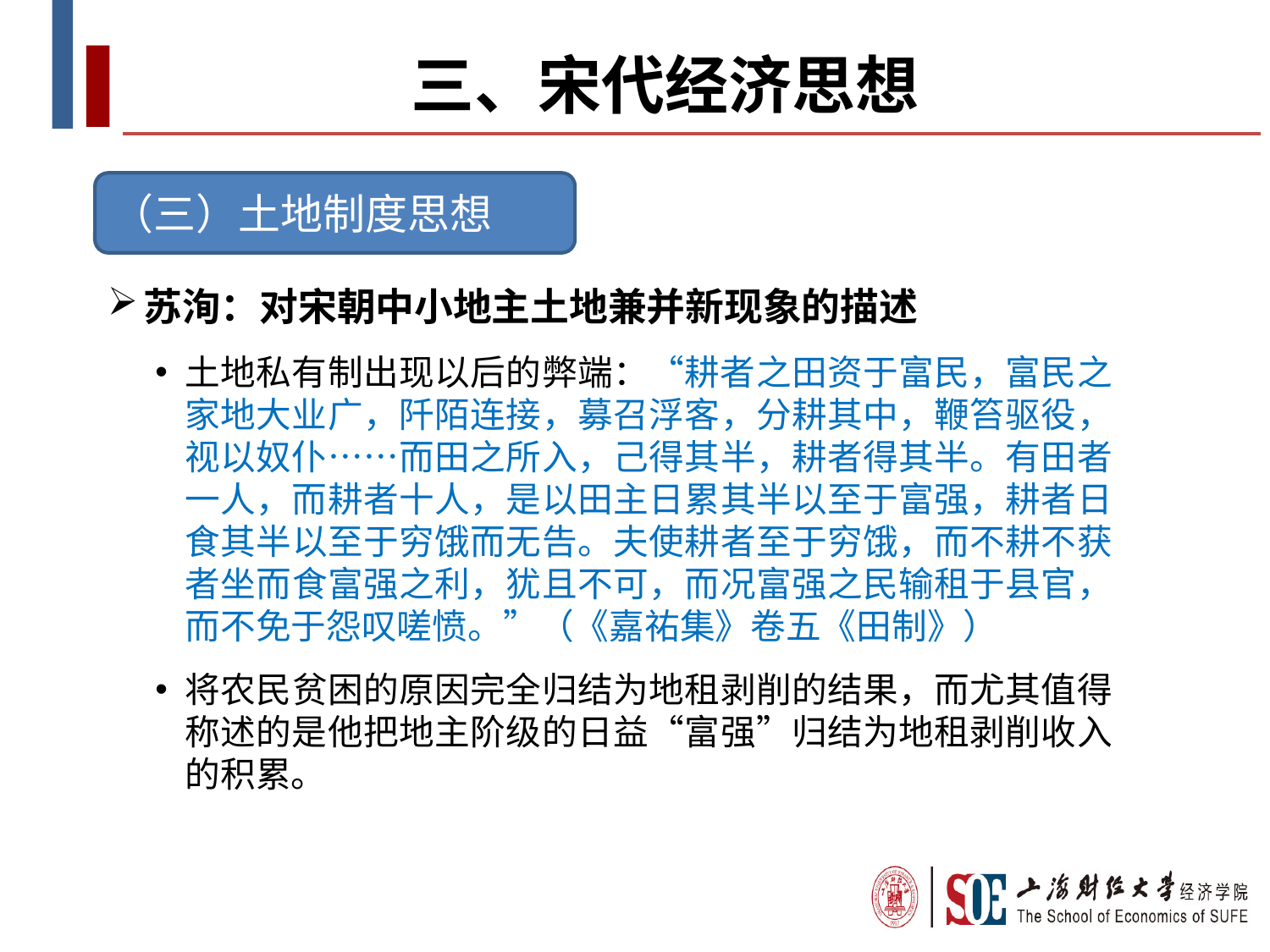

# 三、宋代经济思想
（三）土地制度思想
苏洵：对宋朝中小地主土地兼并新现象的描述
土地私有制出现以后的弊端：“耕者之田资于富民，富民之家地大业广，阡陌连接，募召浮客，分耕其中，鞭笞驱役，视以奴仆……而田之所入，己得其半，耕者得其半。有田者一人，而耕者十人，是以田主日累其半以至于富强，耕者日食其半以至于穷饿而无告。夫使耕者至于穷饿，而不耕不获者坐而食富强之利，犹且不可，而况富强之民输租于县官，而不免于怨叹嗟愤。”（《嘉祐集》卷五《田制》）
将农民贫困的原因完全归结为地租剥削的结果，而尤其值得称述的是他把地主阶级的日益“富强”归结为地租剥削收入的积累。